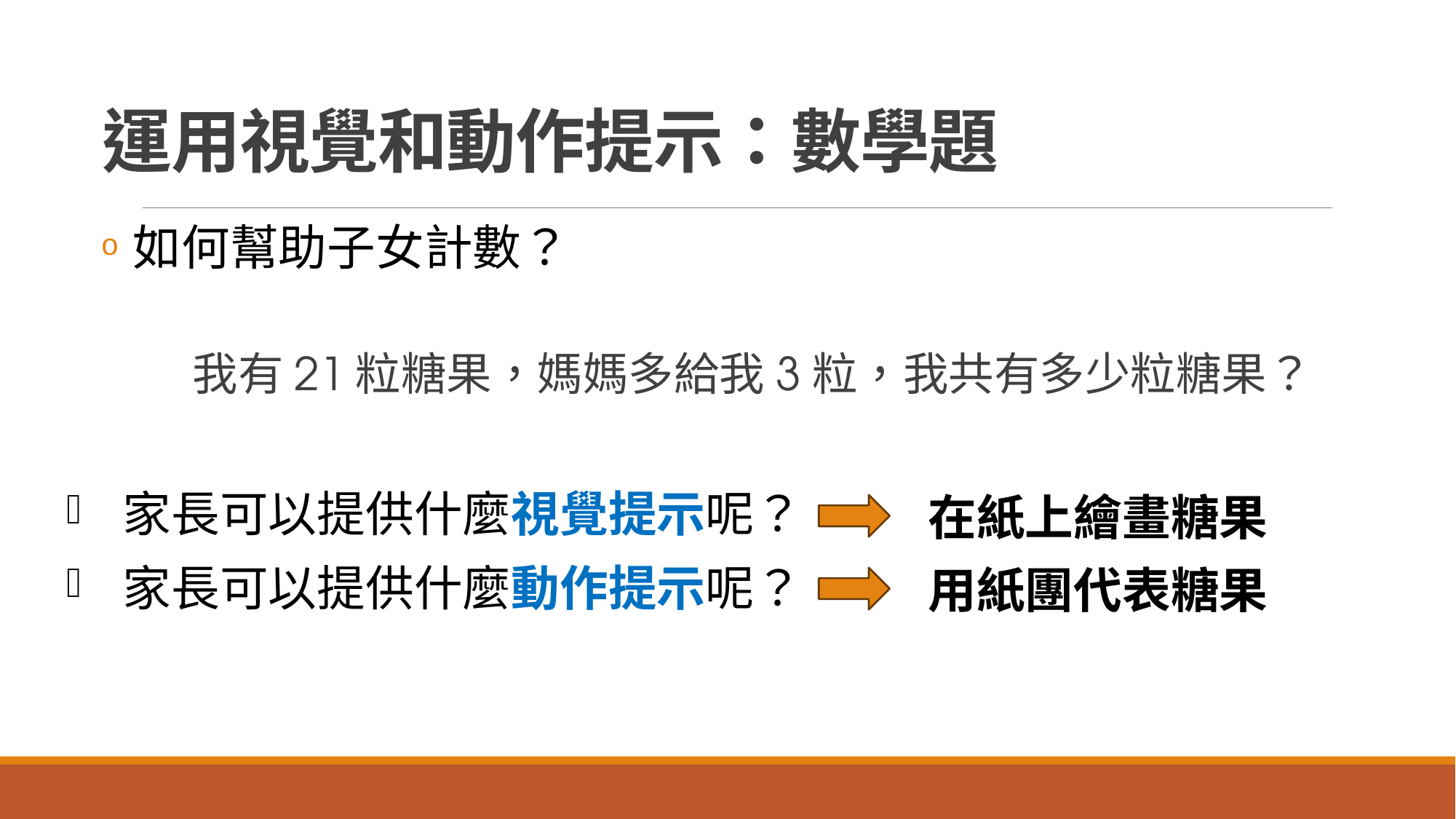

運用視覺和動作提示：數學題
 如何幫助子女計數？

    我有21粒糖果，媽媽多給我3粒，我共有多少粒糖果？

在紙上繪畫糖果
  家長可以提供什麼視覺提示呢？

用紙團代表糖果
  家長可以提供什麼動作提示呢？